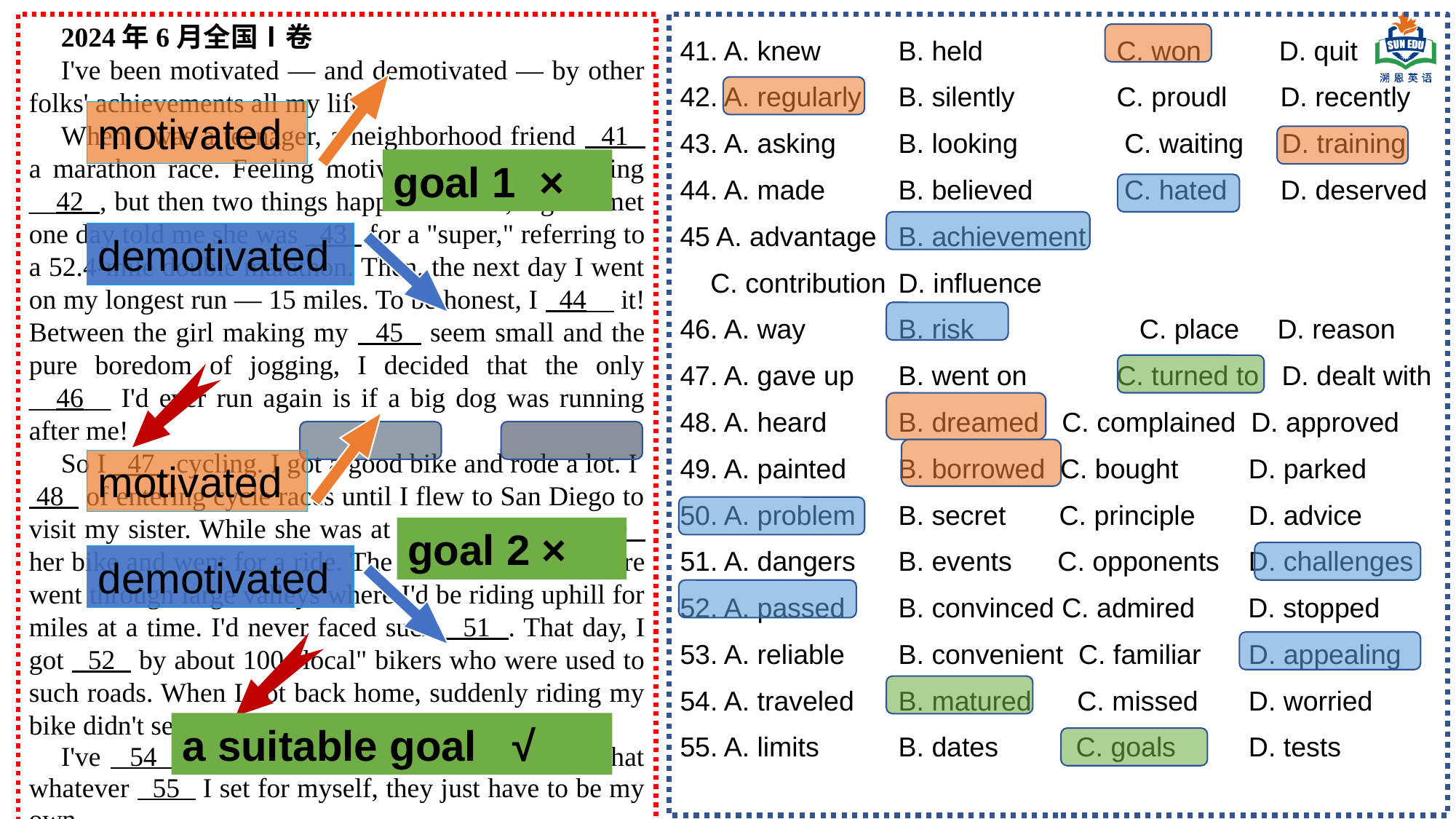

2024年6月全国Ⅰ卷
I've been motivated — and demotivated — by other folks' achievements all my life. When I was a teenager, a neighborhood friend   41   a marathon race. Feeling motivated, I started running __42  , but then two things happened. First, a girl I met one day told me she was   43   for a "super," referring to a 52.4-mile double marathon. Then, the next day I went on my longest run — 15 miles. To be honest, I   44__ it! Between the girl making my   45   seem small and the pure boredom of jogging, I decided that the only __46__ I'd ever run again is if a big dog was running after me!So I   47   cycling. I got a good bike and rode a lot. I   48   of entering cycle races until I flew to San Diego to visit my sister. While she was at work one day, I   49   her bike and went for a ride. The   50  : The roads there went through large valleys where I'd be riding uphill for miles at a time. I'd never faced such   51  . That day, I got   52   by about 100 "local" bikers who were used to such roads. When I got back home, suddenly riding my bike didn't seem quite as   53  .I've   54   a lot since then. I've come to accept that whatever   55   I set for myself, they just have to be my own.
41. A. knew	B. held		C. won	       D. quit
42. A. regularly	B. silently	C. proudl       D. recently
43. A. asking	B. looking              C. waiting     D. training
44. A. made	B. believed            C. hated       D. deserved
45 A. advantage	B. achievement
    C. contribution	D. influence
46. A. way	B. risk		   C. place     D. reason
47. A. gave up	B. went on	C. turned to   D. dealt with
48. A. heard	B. dreamed   C. complained  D. approved
49. A. painted	B. borrowed  C. bought	   D. parked
50. A. problem	B. secret       C. principle	   D. advice
51. A. dangers	B. events      C. opponents	   D. challenges
52. A. passed	B. convinced C. admired       D. stopped
53. A. reliable	B. convenient  C. familiar  	   D. appealing
54. A. traveled	B. matured      C. missed	   D. worried
55. A. limits	B. dates	         C. goals	   D. tests

motivated

goal 1  ×

demotivated

motivated

goal 2 ×

demotivated

a suitable goal   √